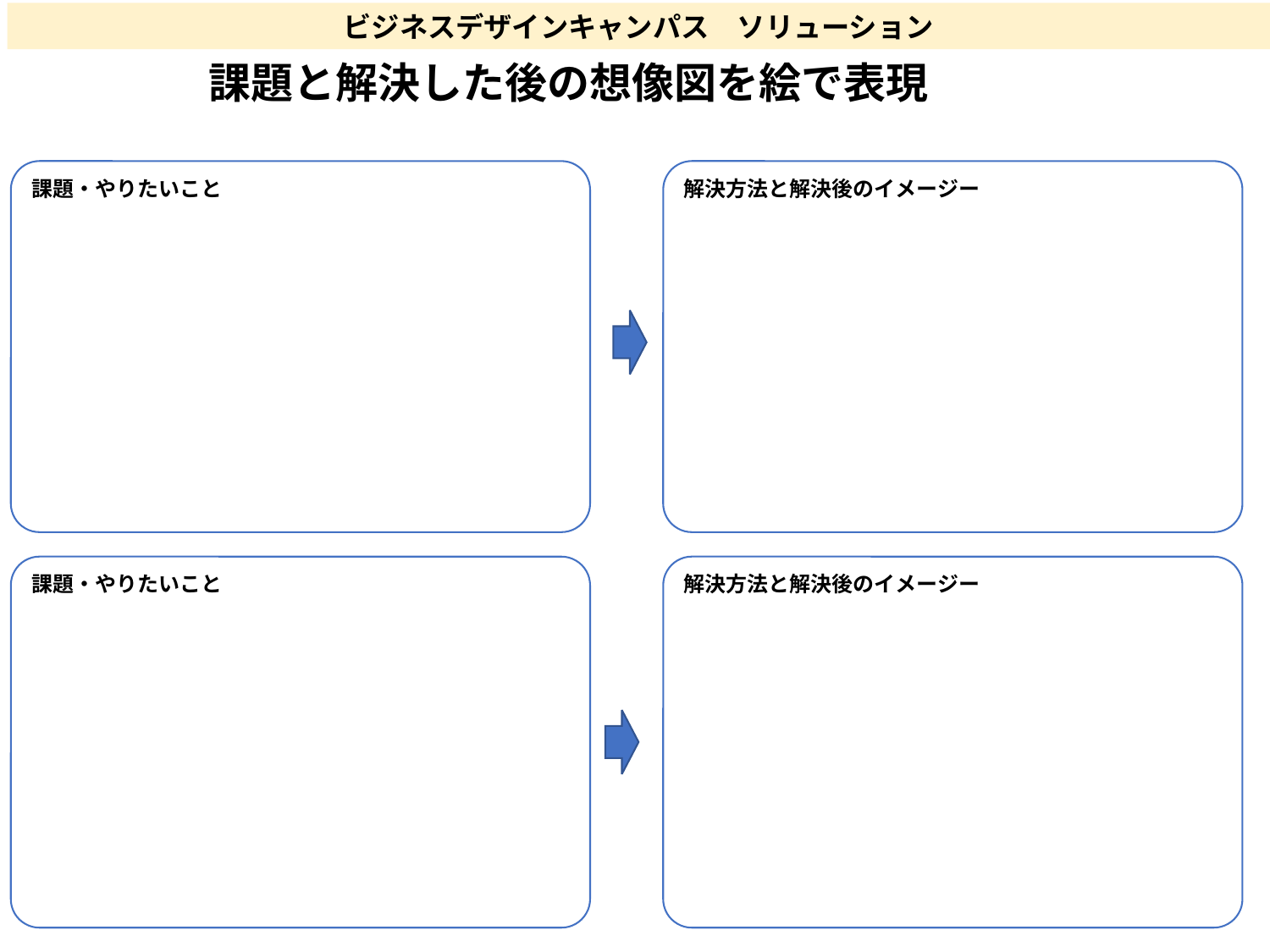

ビジネスデザインキャンパス　ソリューション
課題と解決した後の想像図を絵で表現
課題・やりたいこと

解決方法と解決後のイメージー

課題・やりたいこと

解決方法と解決後のイメージー